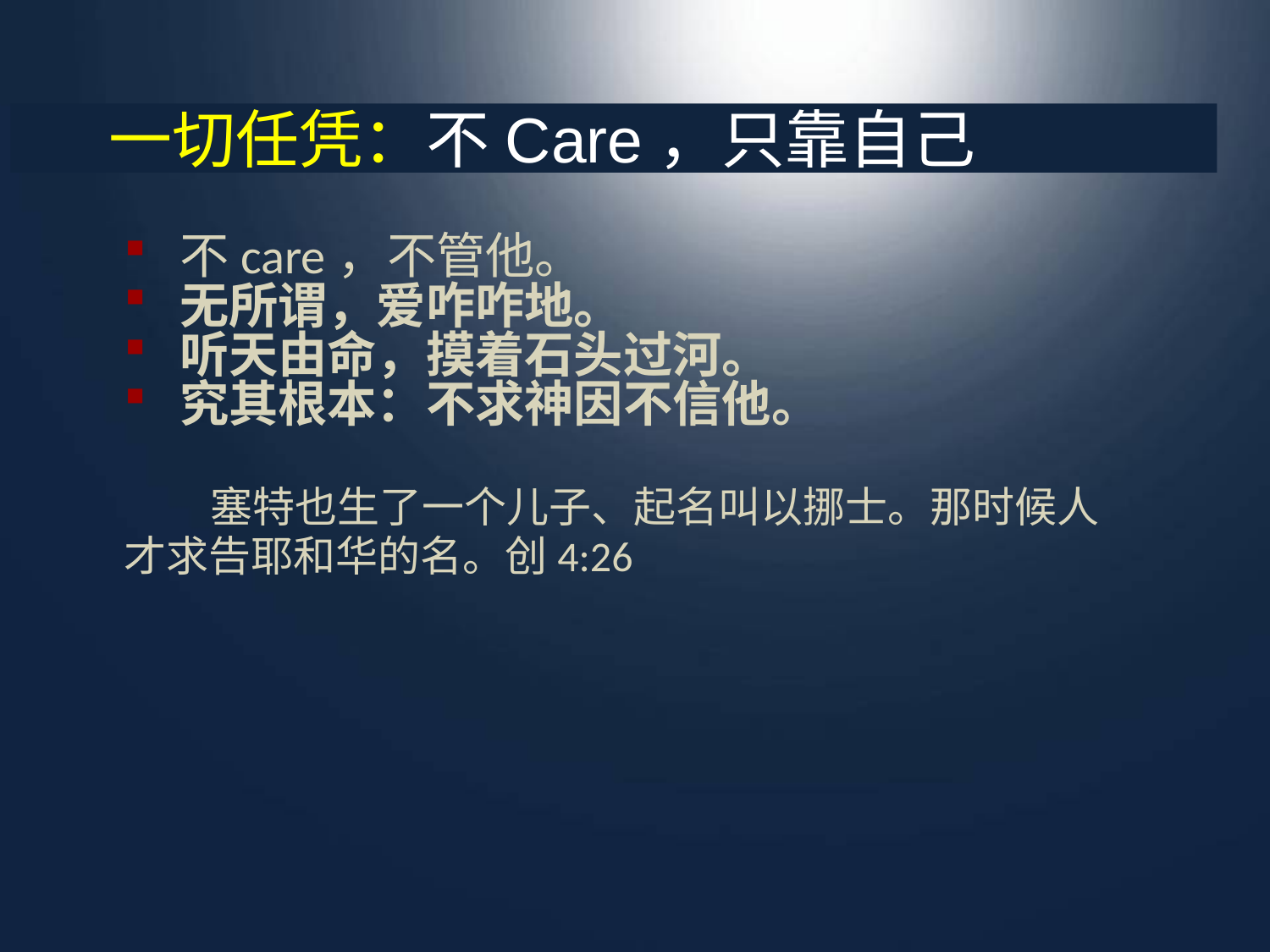

# 一切任凭：不Care，只靠自己
 不care，不管他。
 无所谓，爱咋咋地。
 听天由命，摸着石头过河。
 究其根本：不求神因不信他。

        塞特也生了一个儿子、起名叫以挪士。那时候人才求告耶和华的名。创4:26